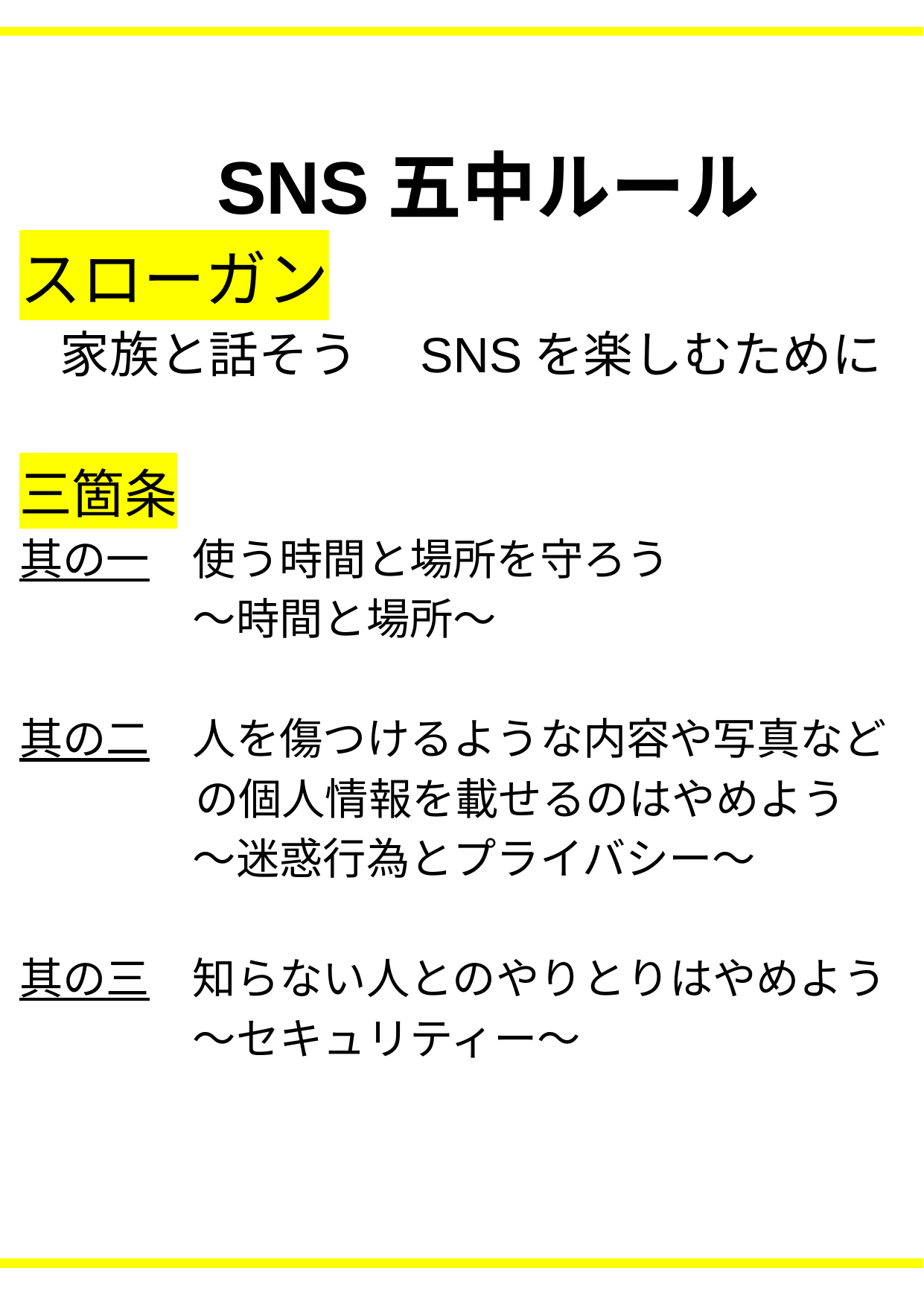

SNS五中ルール
スローガン
家族と話そう　SNSを楽しむために

三箇条
其の一　使う時間と場所を守ろう
　　　　〜時間と場所〜

其の二　人を傷つけるような内容や写真などの個人情報を載せるのはやめよう
　　　　〜迷惑行為とプライバシー〜

其の三　知らない人とのやりとりはやめよう
　　　　〜セキュリティー〜